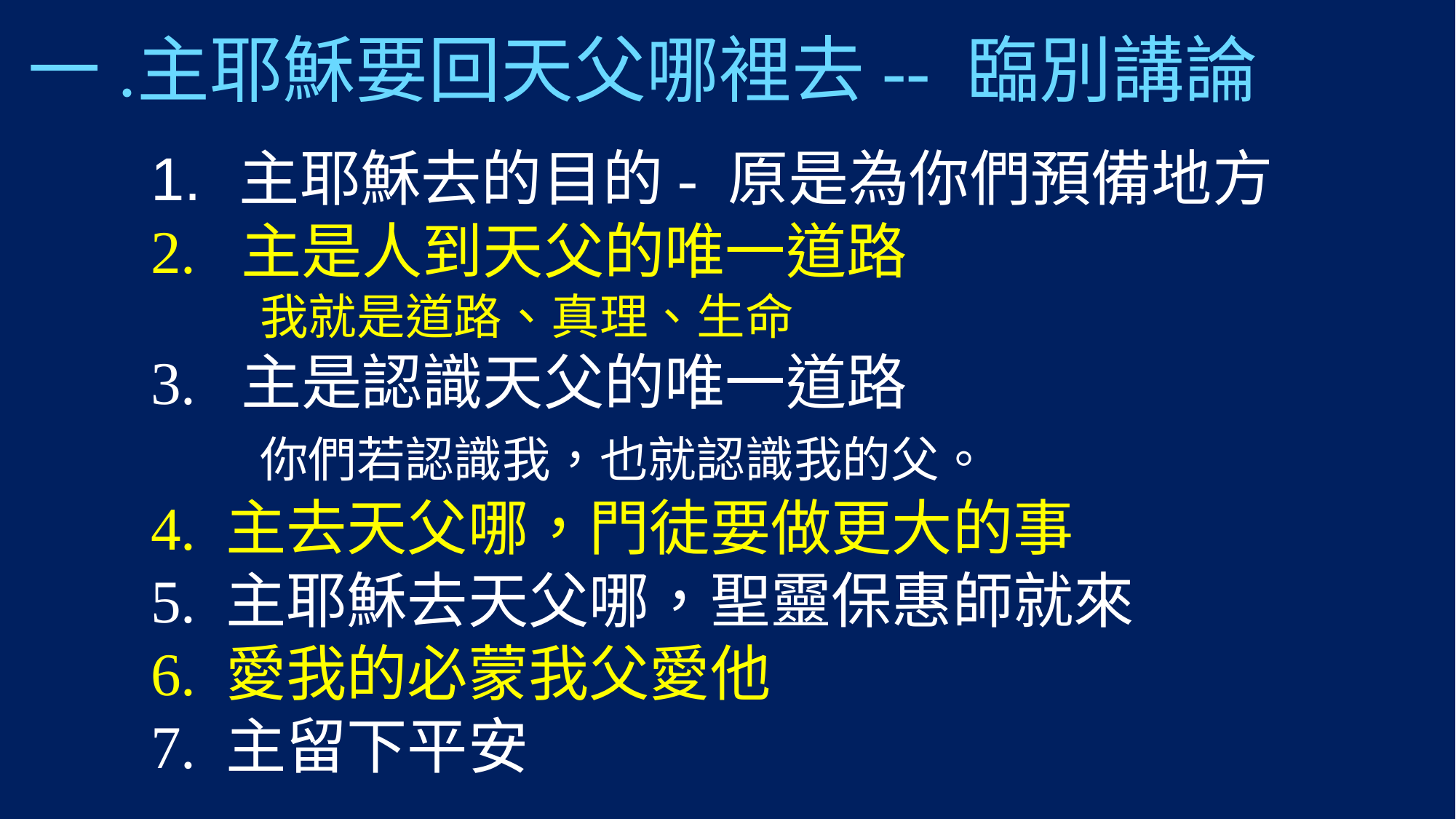

# 一.	主耶穌要回天父哪裡去-- 臨別講論
主耶穌去的目的- 原是為你們預備地方
2.  主是人到天父的唯一道路
      	我就是道路、真理、生命
3.  主是認識天父的唯一道路
	你們若認識我，也就認識我的父。
4. 主去天父哪，門徒要做更大的事
5. 主耶穌去天父哪，聖靈保惠師就來
6. 愛我的必蒙我父愛他
7. 主留下平安